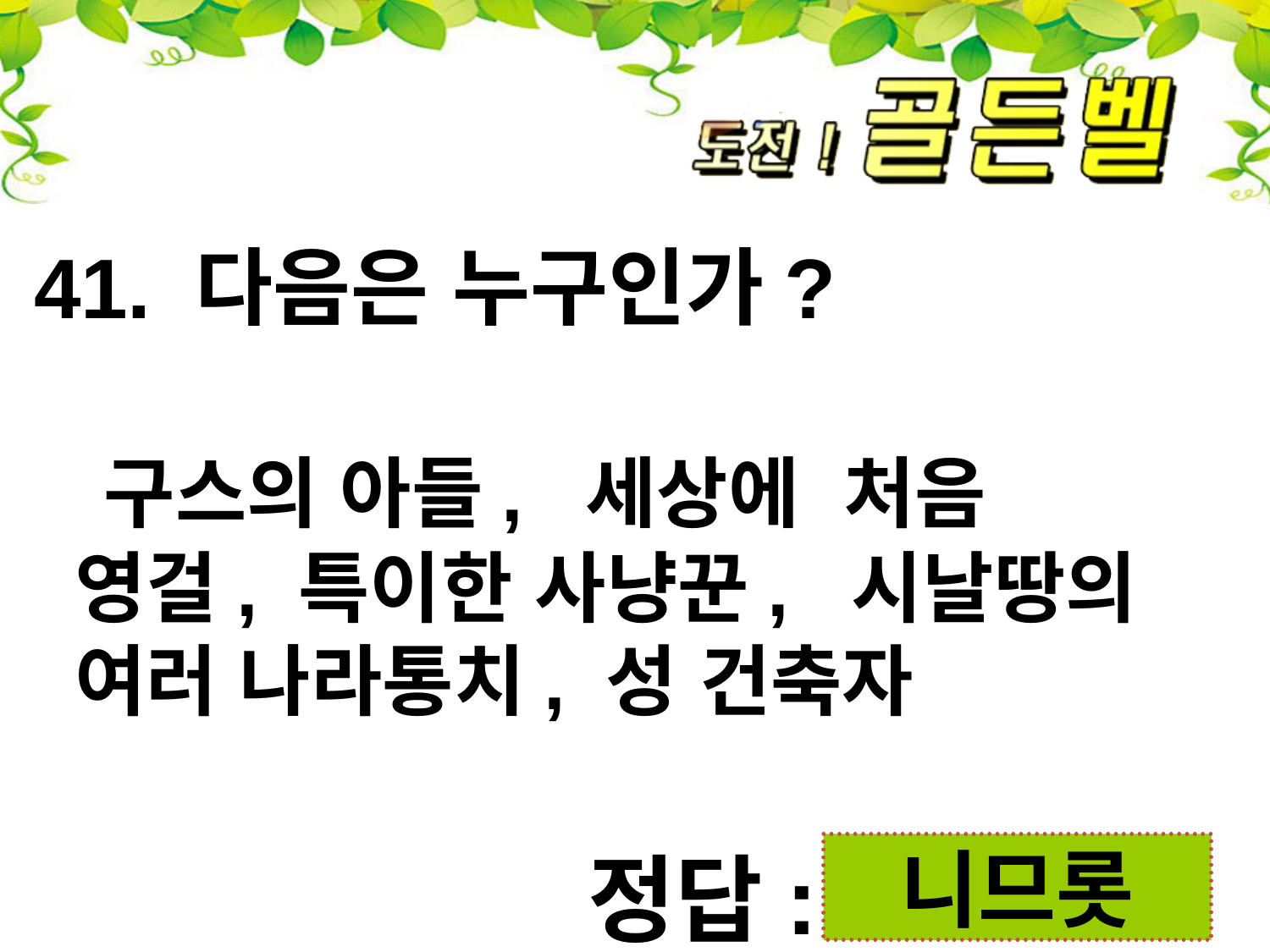

41. 다음은 누구인가?

   구스의 아들,  세상에  처음
  영걸, 특이한 사냥꾼,  시날땅의
  여러 나라통치, 성 건축자
첨성대
정답:
니므롯